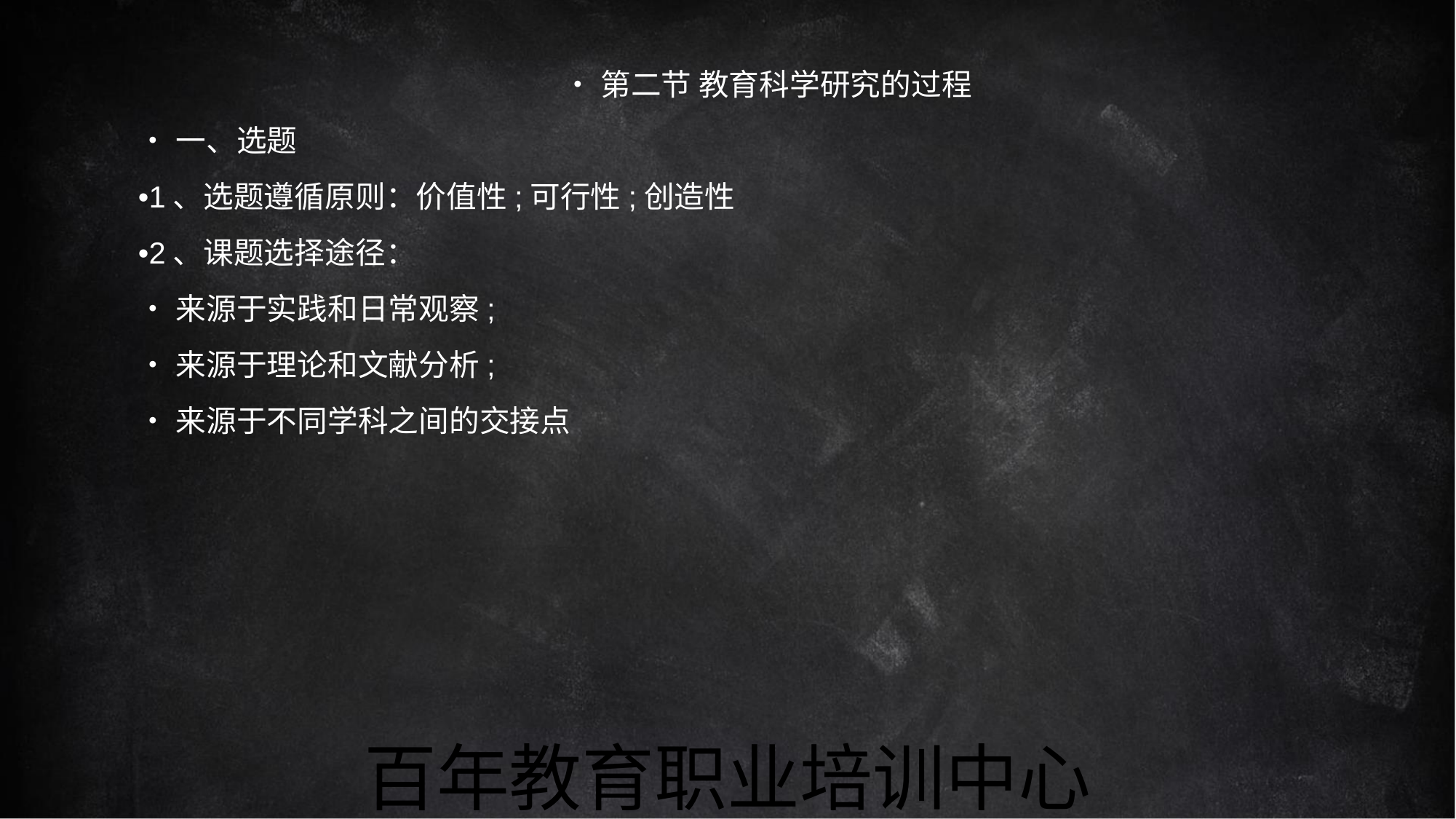

•第二节 教育科学研究的过程
•一、选题
•1、选题遵循原则：价值性;可行性;创造性
•2、课题选择途径：
•来源于实践和日常观察;
•来源于理论和文献分析;
•来源于不同学科之间的交接点
百年教育职业培训中心